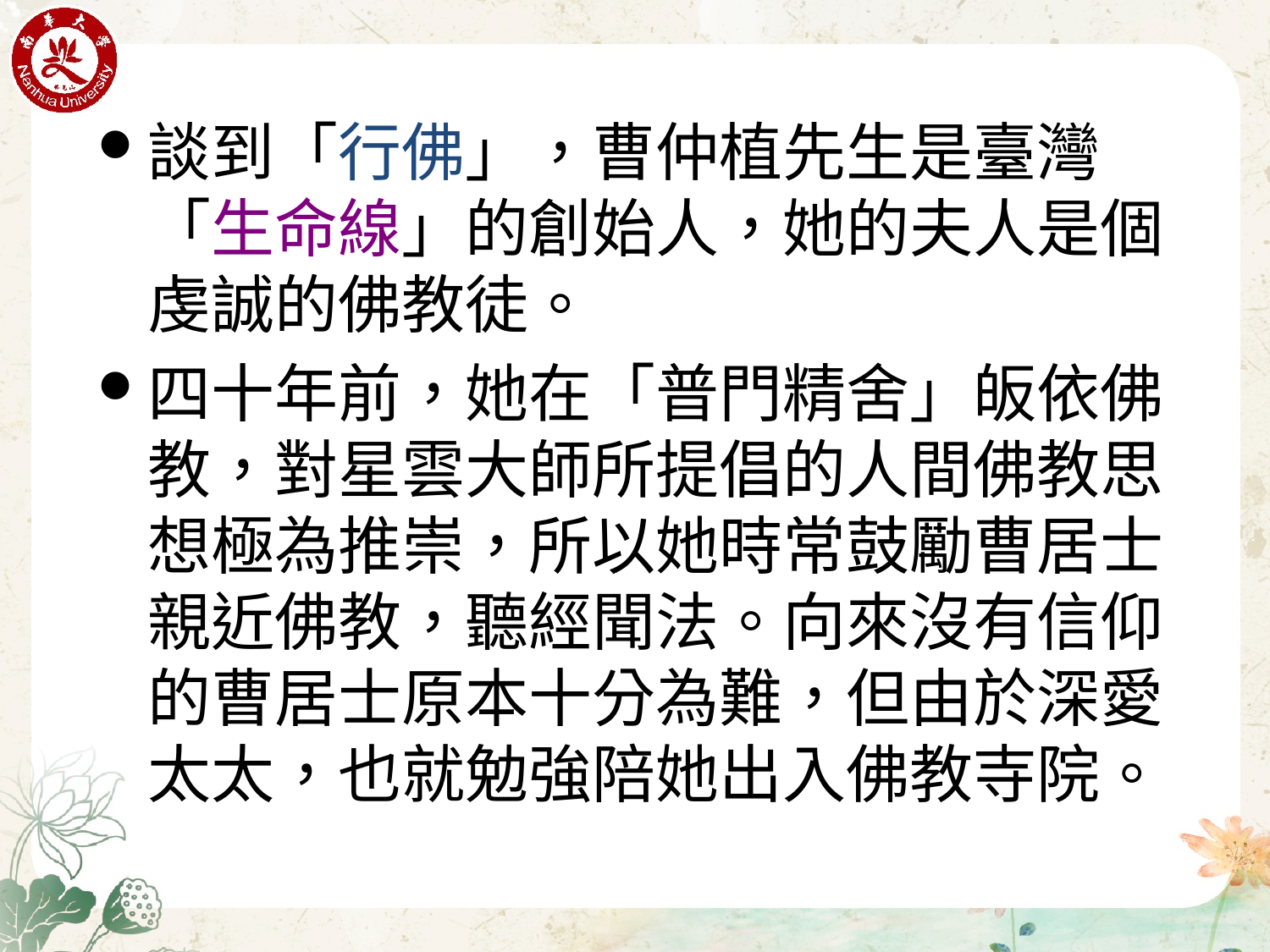

談到「行佛」，曹仲植先生是臺灣「生命線」的創始人，她的夫人是個虔誠的佛教徒。
四十年前，她在「普門精舍」皈依佛教，對星雲大師所提倡的人間佛教思想極為推崇，所以她時常鼓勵曹居士親近佛教，聽經聞法。向來沒有信仰的曹居士原本十分為難，但由於深愛太太，也就勉強陪她出入佛教寺院。